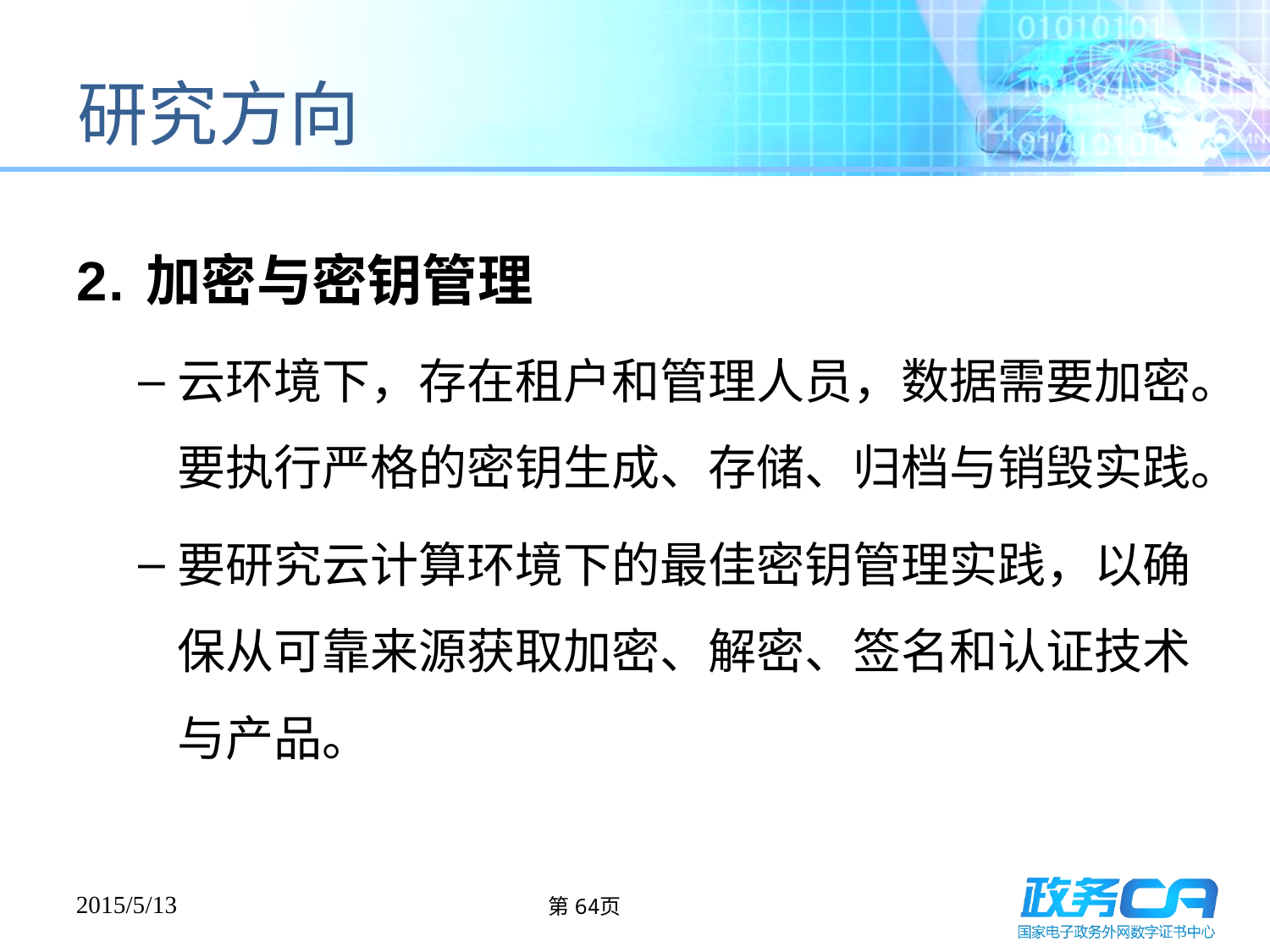

# 研究方向
加密与密钥管理
云环境下，存在租户和管理人员，数据需要加密。要执行严格的密钥生成、存储、归档与销毁实践。
要研究云计算环境下的最佳密钥管理实践，以确保从可靠来源获取加密、解密、签名和认证技术与产品。

2015/5/13
第64页